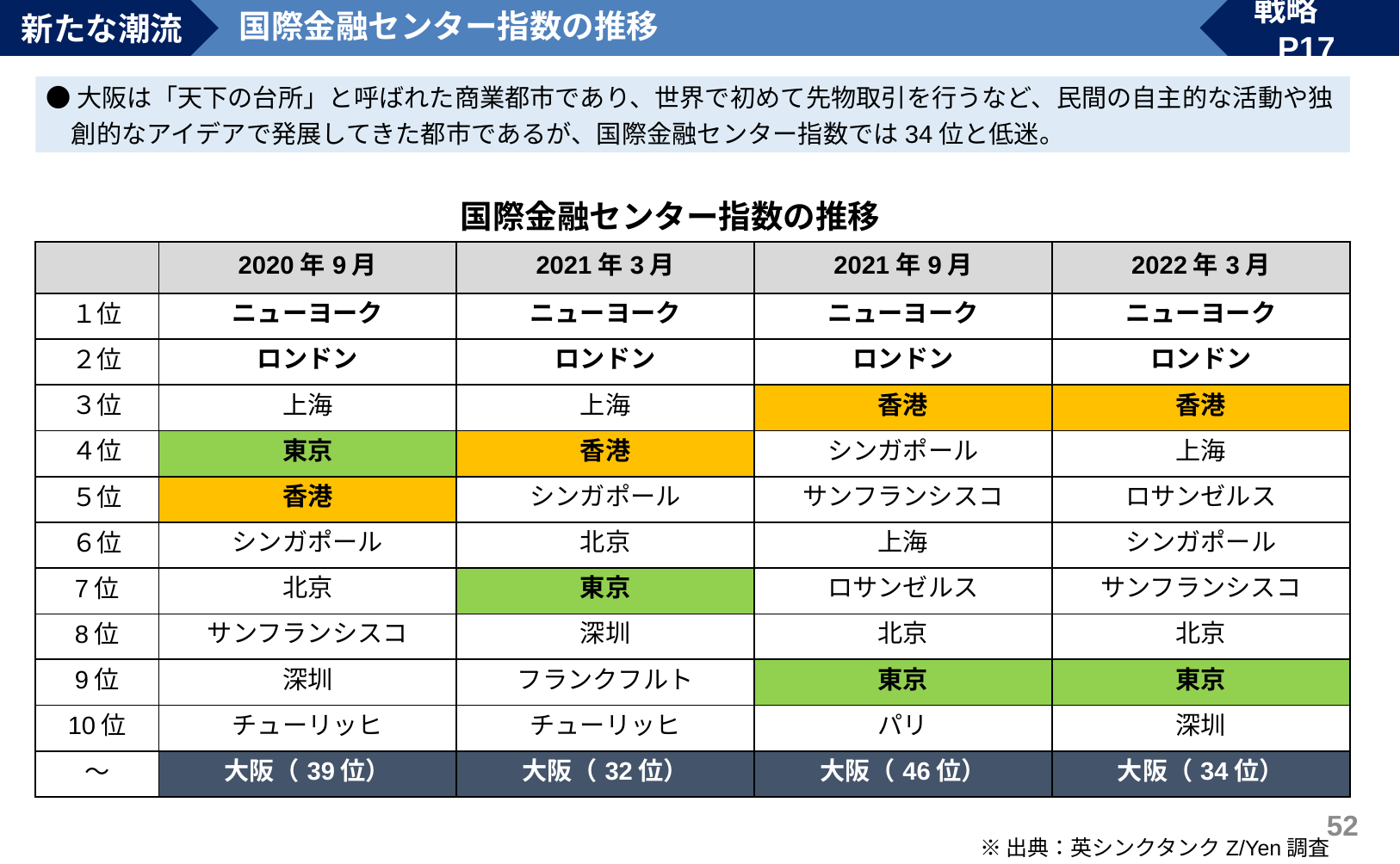

新たな潮流
国際金融センター指数の推移
戦略　P17
●大阪は「天下の台所」と呼ばれた商業都市であり、世界で初めて先物取引を行うなど、民間の自主的な活動や独創的なアイデアで発展してきた都市であるが、国際金融センター指数では34位と低迷。
国際金融センター指数の推移
|  | 2020年9月 | 2021年3月 | 2021年9月 | 2022年3月 |
| --- | --- | --- | --- | --- |
| １位 | ニューヨーク | ニューヨーク | ニューヨーク | ニューヨーク |
| ２位 | ロンドン | ロンドン | ロンドン | ロンドン |
| ３位 | 上海 | 上海 | 香港 | 香港 |
| ４位 | 東京 | 香港 | シンガポール | 上海 |
| ５位 | 香港 | シンガポール | サンフランシスコ | ロサンゼルス |
| ６位 | シンガポール | 北京 | 上海 | シンガポール |
| 7位 | 北京 | 東京 | ロサンゼルス | サンフランシスコ |
| 8位 | サンフランシスコ | 深圳 | 北京 | 北京 |
| 9位 | 深圳 | フランクフルト | 東京 | 東京 |
| 10位 | チューリッヒ | チューリッヒ | パリ | 深圳 |
| ～ | 大阪（39位） | 大阪（32位） | 大阪（46位） | 大阪（34位） |
52
※出典：英シンクタンクZ/Yen調査